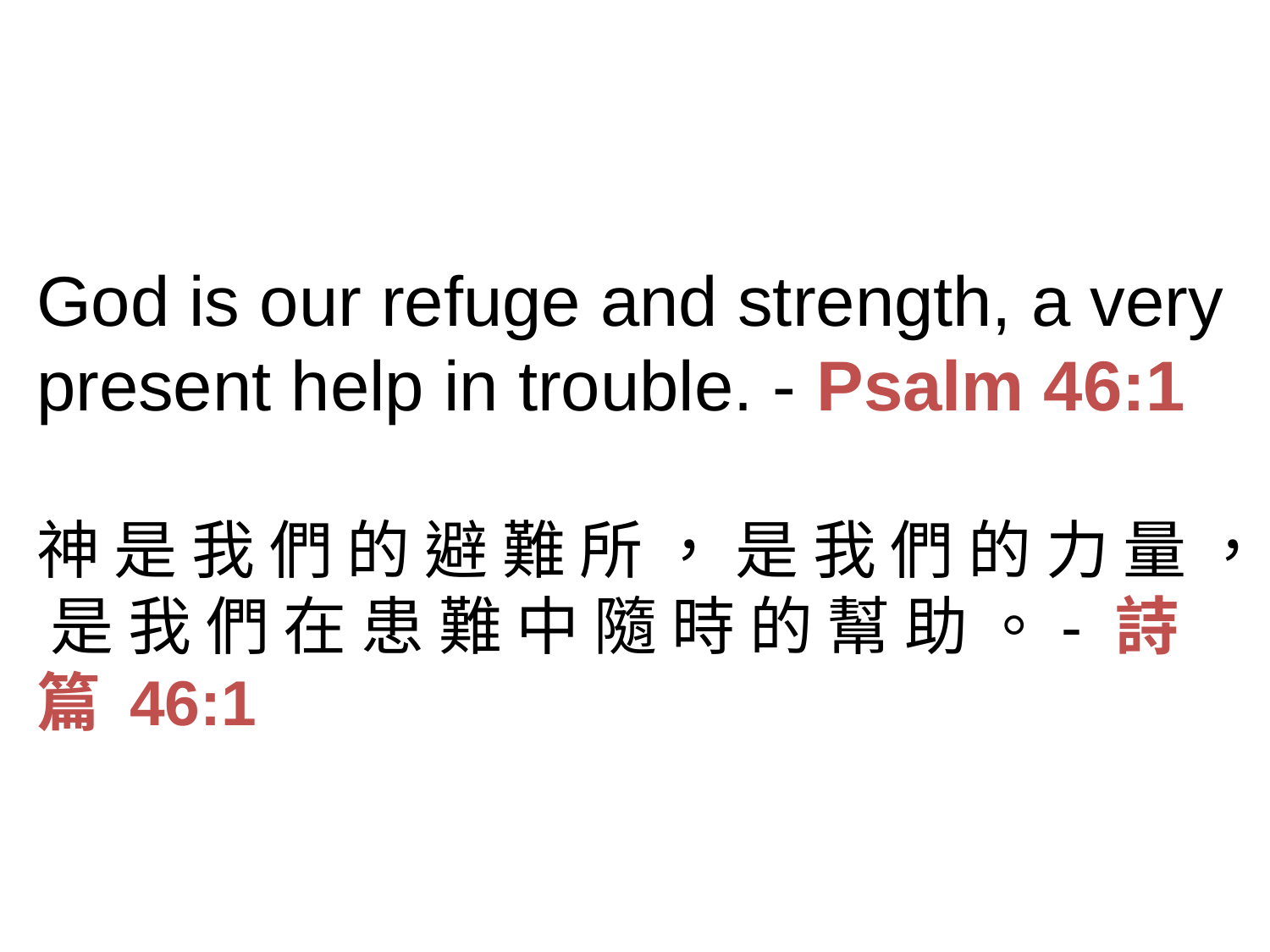

God is our refuge and strength, a very present help in trouble. - Psalm 46:1

神 是 我 們 的 避 難 所 ， 是 我 們 的 力 量 ， 是 我 們 在 患 難 中 隨 時 的 幫 助 。- 詩 篇 46:1